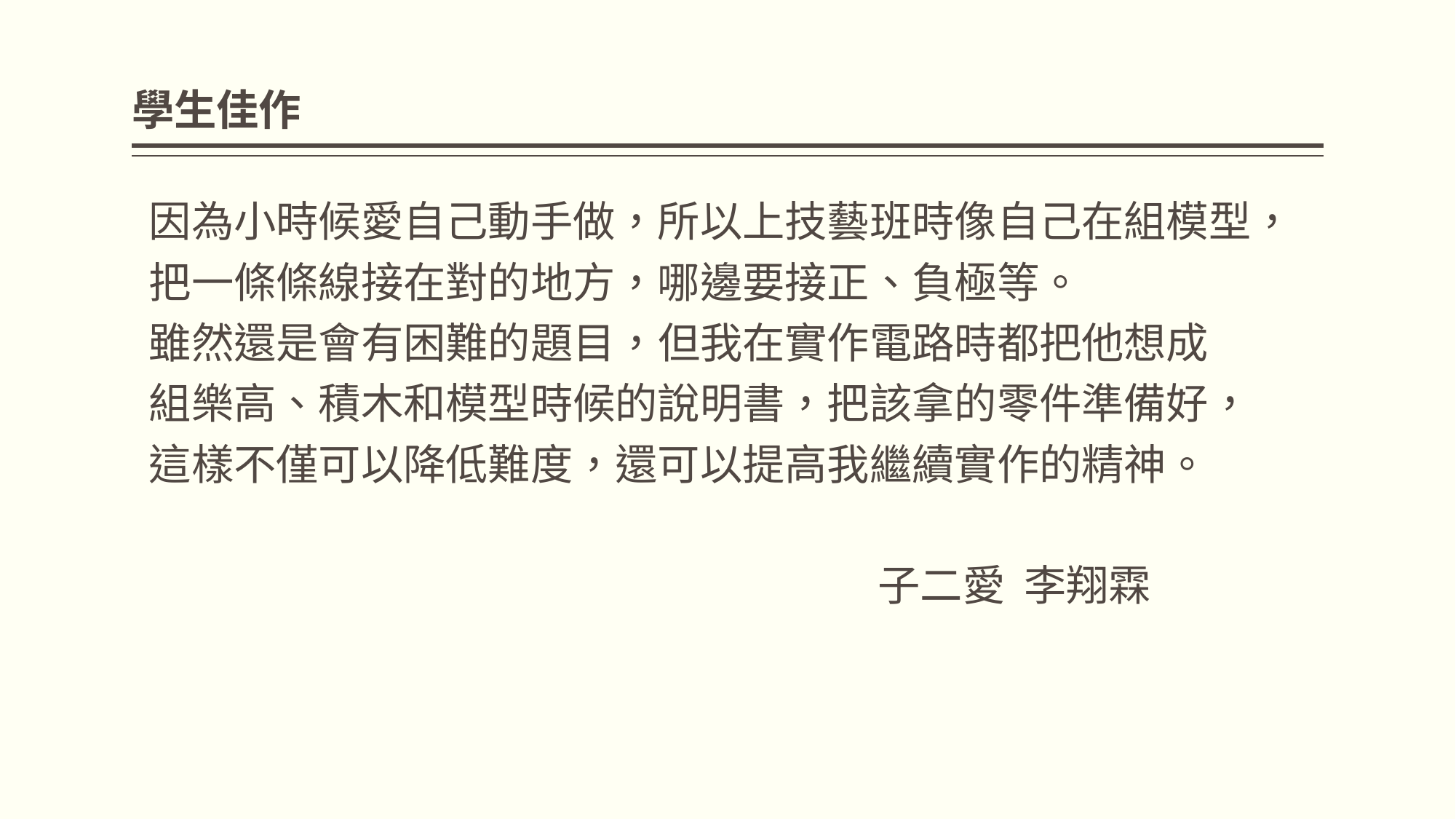

# 學生佳作
因為小時候愛自己動手做，所以上技藝班時像自己在組模型，
把一條條線接在對的地方，哪邊要接正、負極等。
雖然還是會有困難的題目，但我在實作電路時都把他想成
組樂高、積木和模型時候的說明書，把該拿的零件準備好，
這樣不僅可以降低難度，還可以提高我繼續實作的精神。
                                                                            子二愛  李翔霖